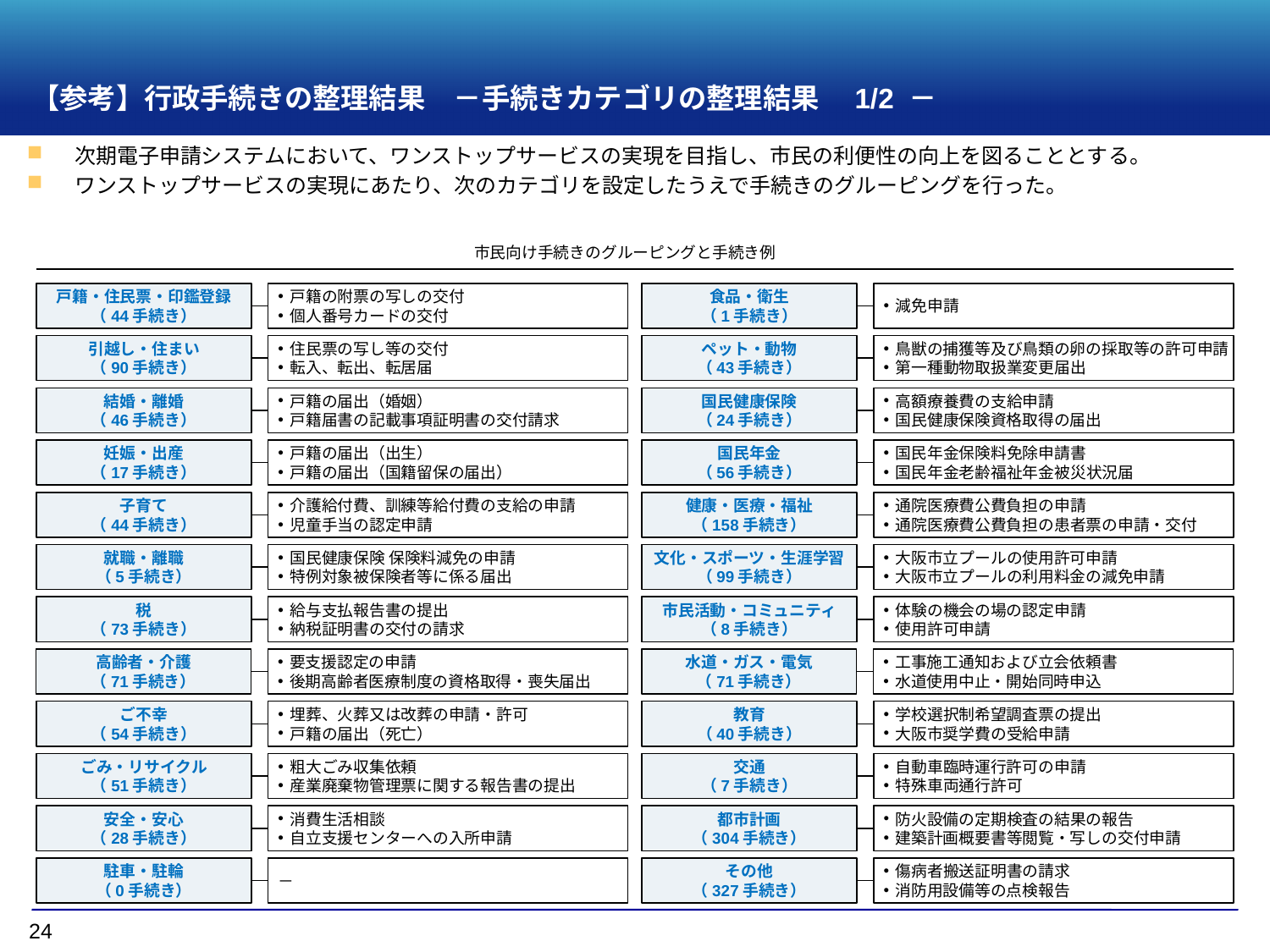

# 【参考】行政手続きの整理結果　－手続きカテゴリの整理結果　1/2 －
次期電子申請システムにおいて、ワンストップサービスの実現を目指し、市民の利便性の向上を図ることとする。
ワンストップサービスの実現にあたり、次のカテゴリを設定したうえで手続きのグルーピングを行った。
市民向け手続きのグルーピングと手続き例
戸籍・住民票・印鑑登録（44手続き）
戸籍の附票の写しの交付
個人番号カードの交付
食品・衛生
（1手続き）
減免申請
引越し・住まい
（90手続き）
住民票の写し等の交付
転入、転出、転居届
ペット・動物
（43手続き）
鳥獣の捕獲等及び鳥類の卵の採取等の許可申請
第一種動物取扱業変更届出
結婚・離婚
（46手続き）
戸籍の届出（婚姻）
戸籍届書の記載事項証明書の交付請求
国民健康保険
（24手続き）
高額療養費の支給申請
国民健康保険資格取得の届出
妊娠・出産
（17手続き）
戸籍の届出（出生）
戸籍の届出（国籍留保の届出）
国民年金
（56手続き）
国民年金保険料免除申請書
国民年金老齢福祉年金被災状況届
子育て
（44手続き）
介護給付費、訓練等給付費の支給の申請
児童手当の認定申請
健康・医療・福祉
（158手続き）
通院医療費公費負担の申請
通院医療費公費負担の患者票の申請・交付
就職・離職
（5手続き）
国民健康保険 保険料減免の申請
特例対象被保険者等に係る届出
文化・スポーツ・生涯学習（99手続き）
大阪市立プールの使用許可申請
大阪市立プールの利用料金の減免申請
税
（73手続き）
給与支払報告書の提出
納税証明書の交付の請求
市民活動・コミュニティ
（8手続き）
体験の機会の場の認定申請
使用許可申請
高齢者・介護
（71手続き）
要支援認定の申請
後期高齢者医療制度の資格取得・喪失届出
水道・ガス・電気
（71手続き）
工事施工通知および立会依頼書
水道使用中止・開始同時申込
ご不幸
（54手続き）
埋葬、火葬又は改葬の申請・許可
戸籍の届出（死亡）
教育
（40手続き）
学校選択制希望調査票の提出
大阪市奨学費の受給申請
ごみ・リサイクル
（51手続き）
粗大ごみ収集依頼
産業廃棄物管理票に関する報告書の提出
交通
（7手続き）
自動車臨時運行許可の申請
特殊車両通行許可
安全・安心
（28手続き）
消費生活相談
自立支援センターへの入所申請
都市計画
（304手続き）
防火設備の定期検査の結果の報告
建築計画概要書等閲覧・写しの交付申請
駐車・駐輪
（0手続き）
－
その他
（327手続き）
傷病者搬送証明書の請求
消防用設備等の点検報告
24